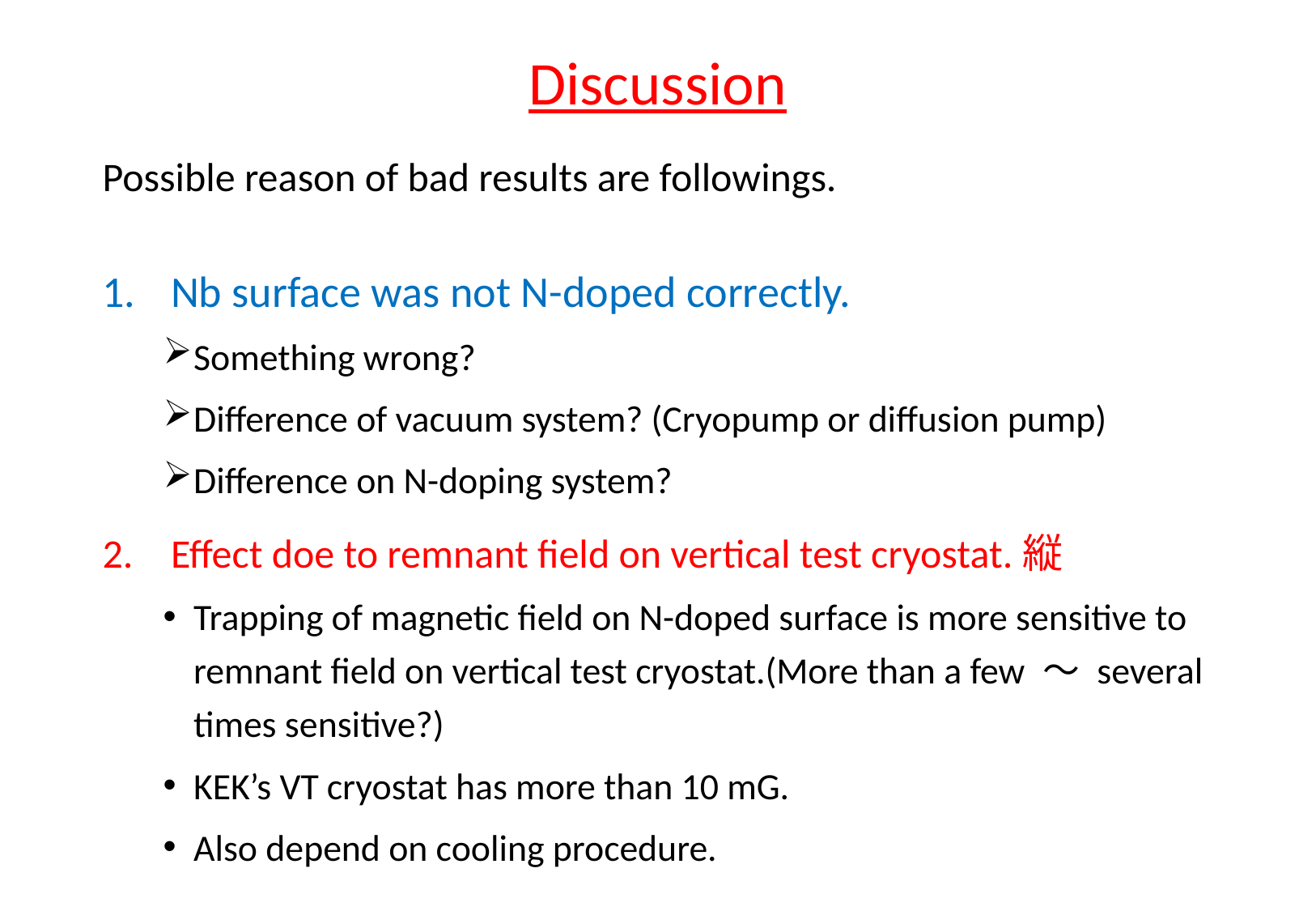

# Discussion
Possible reason of bad results are followings.

Nb surface was not N-doped correctly.
Something wrong?
Difference of vacuum system? (Cryopump or diffusion pump)
Difference on N-doping system?
Effect doe to remnant field on vertical test cryostat.縦
Trapping of magnetic field on N-doped surface is more sensitive to remnant field on vertical test cryostat.(More than a few ～ several times sensitive?)
KEK’s VT cryostat has more than 10 mG.
Also depend on cooling procedure.